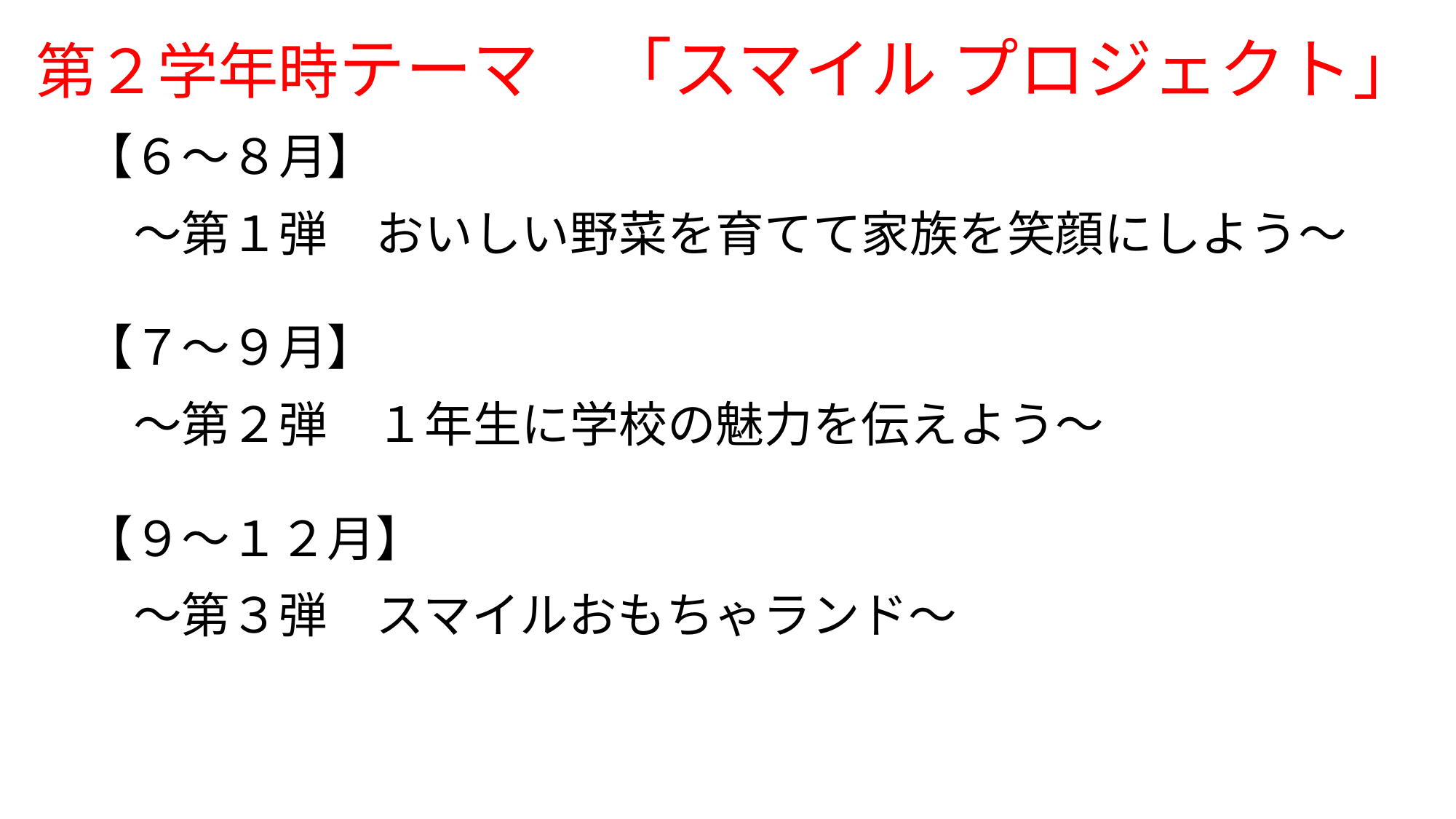

第２学年時テーマ　「スマイル プロジェクト」
　【６～８月】
　　～第１弾　おいしい野菜を育てて家族を笑顔にしよう～

　【７～９月】
　　～第２弾　１年生に学校の魅力を伝えよう～

　【９～１２月】
　　～第３弾　スマイルおもちゃランド～